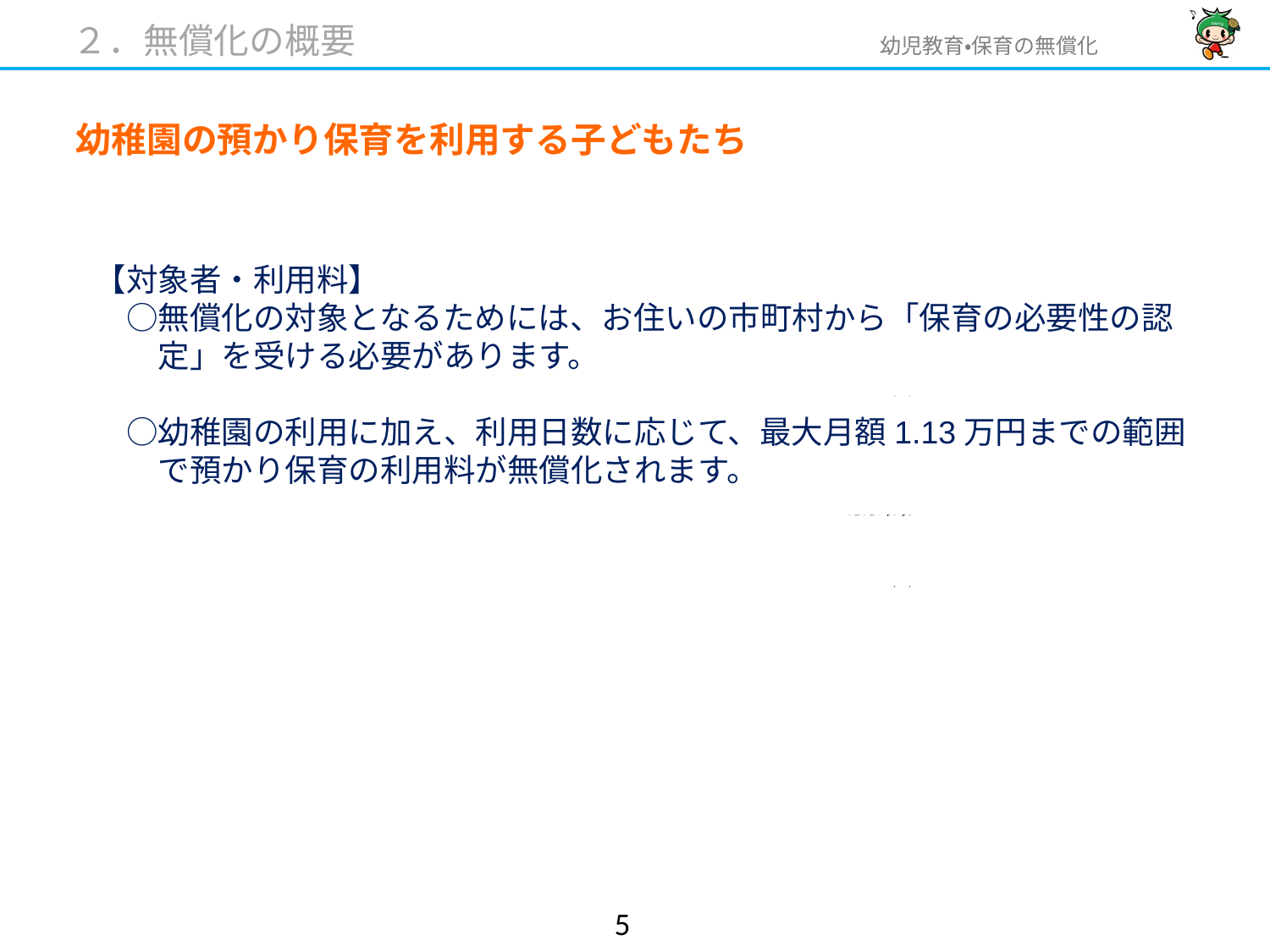

２．無償化の概要

幼稚園の預かり保育を利用する子どもたち
【対象者・利用料】
　○無償化の対象となるためには、お住いの市町村から「保育の必要性の認
　　定」を受ける必要があります。

　○幼稚園の利用に加え、利用日数に応じて、最大月額1.13万円までの範囲
　　で預かり保育の利用料が無償化されます。

5